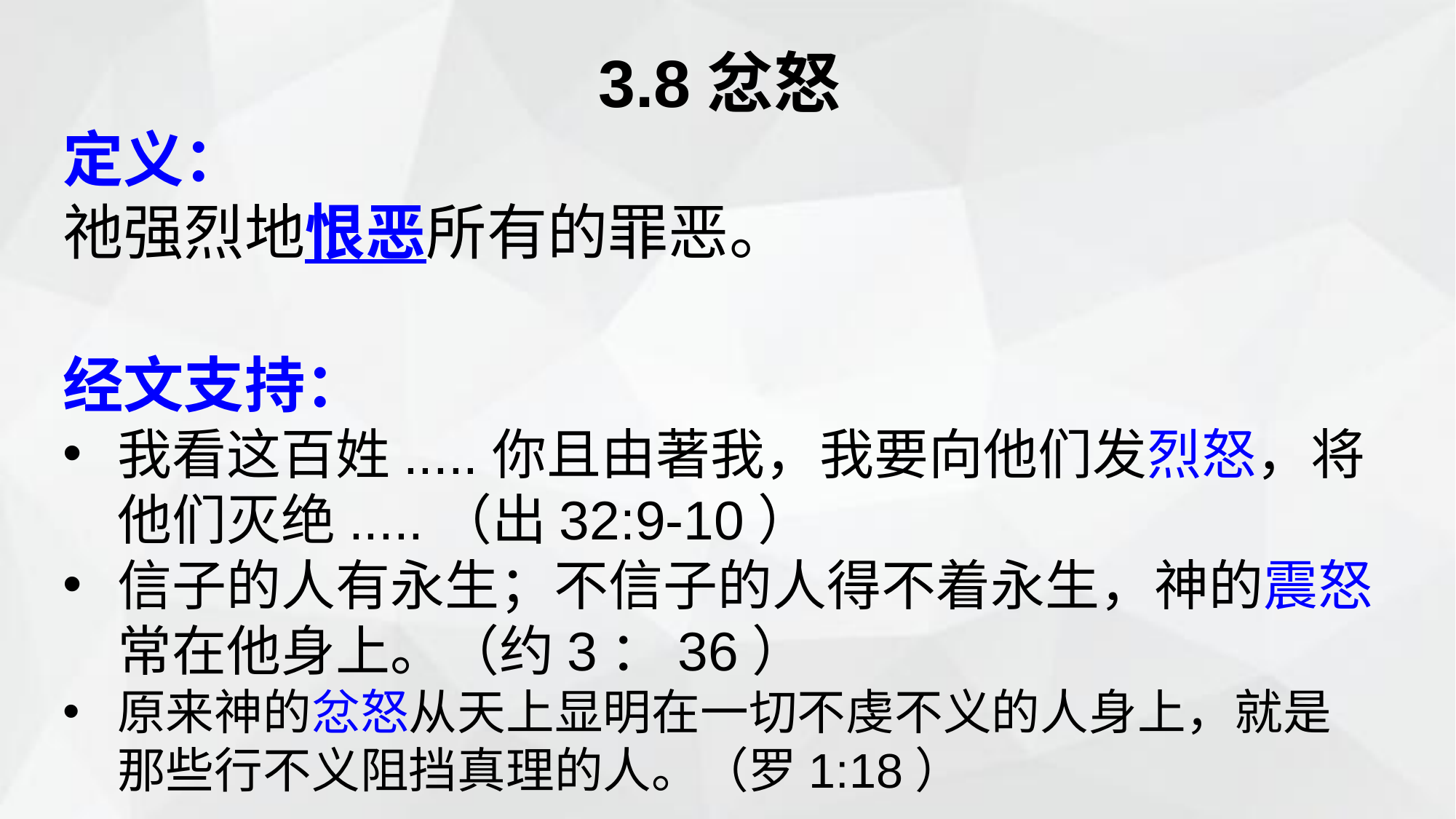

3.8忿怒
定义：
祂强烈地恨恶所有的罪恶。

经文支持：
我看这百姓.....你且由著我，我要向他们发烈怒，将他们灭绝.....（出32:9-10）
信子的人有永生；不信子的人得不着永生，神的震怒常在他身上。（约3：36）
原来神的忿怒从天上显明在一切不虔不义的人身上，就是那些行不义阻挡真理的人。（罗1:18）

51